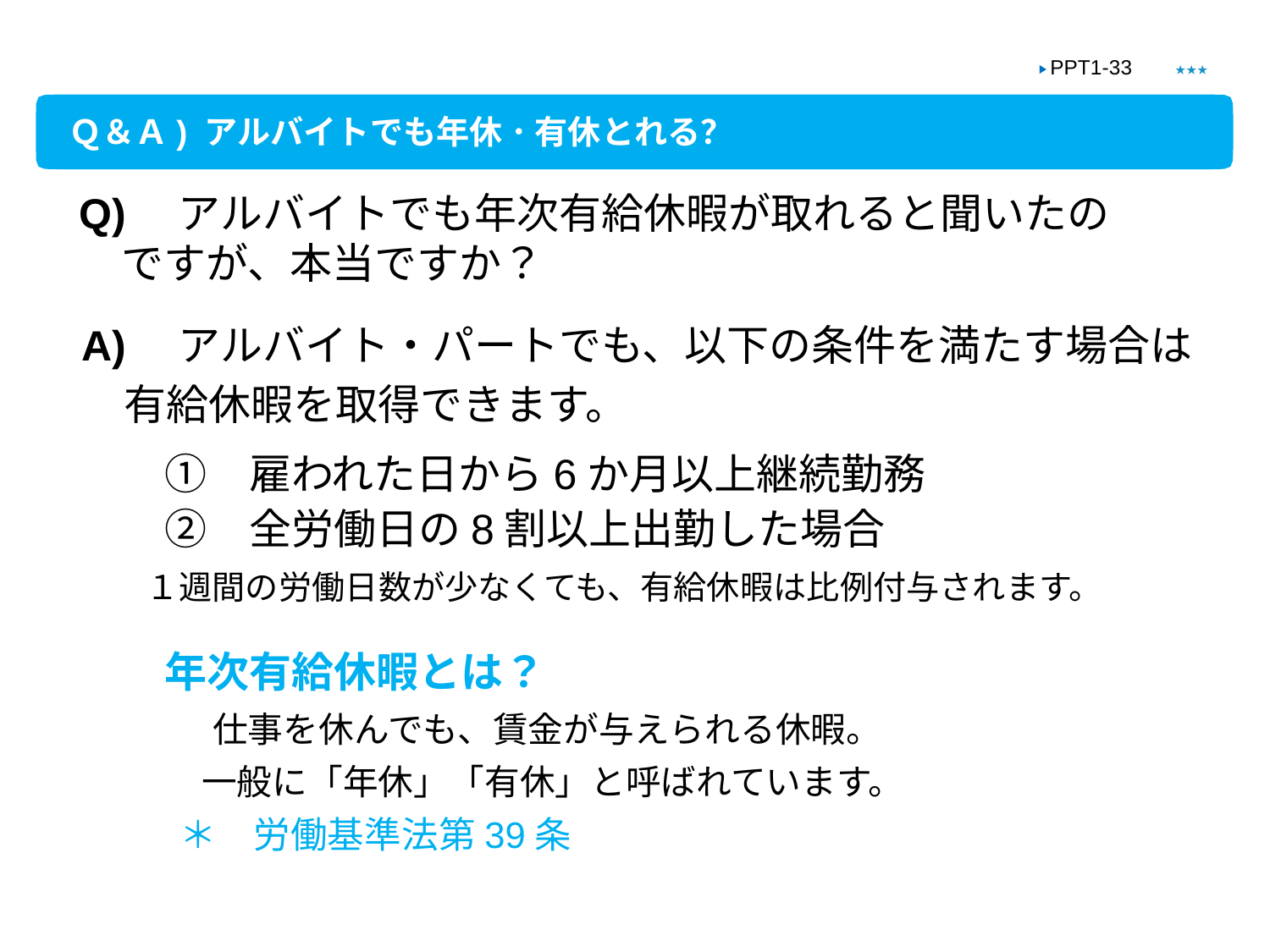

★★★
▶ PPT1-33

Ｑ＆Ａ) アルバイトでも年休 ･ 有休とれる？
Q)　アルバイトでも年次有給休暇が取れると聞いたの
　ですが、本当ですか？
A)　アルバイト・パートでも、以下の条件を満たす場合は
　有給休暇を取得できます。
　　①　雇われた日から6か月以上継続勤務
　　②　全労働日の8割以上出勤した場合
１週間の労働日数が少なくても、有給休暇は比例付与されます。

　　年次有給休暇とは？
　　　　仕事を休んでも、賃金が与えられる休暇。
　　　  一般に「年休」「有休」と呼ばれています。
　　　＊　労働基準法第39条